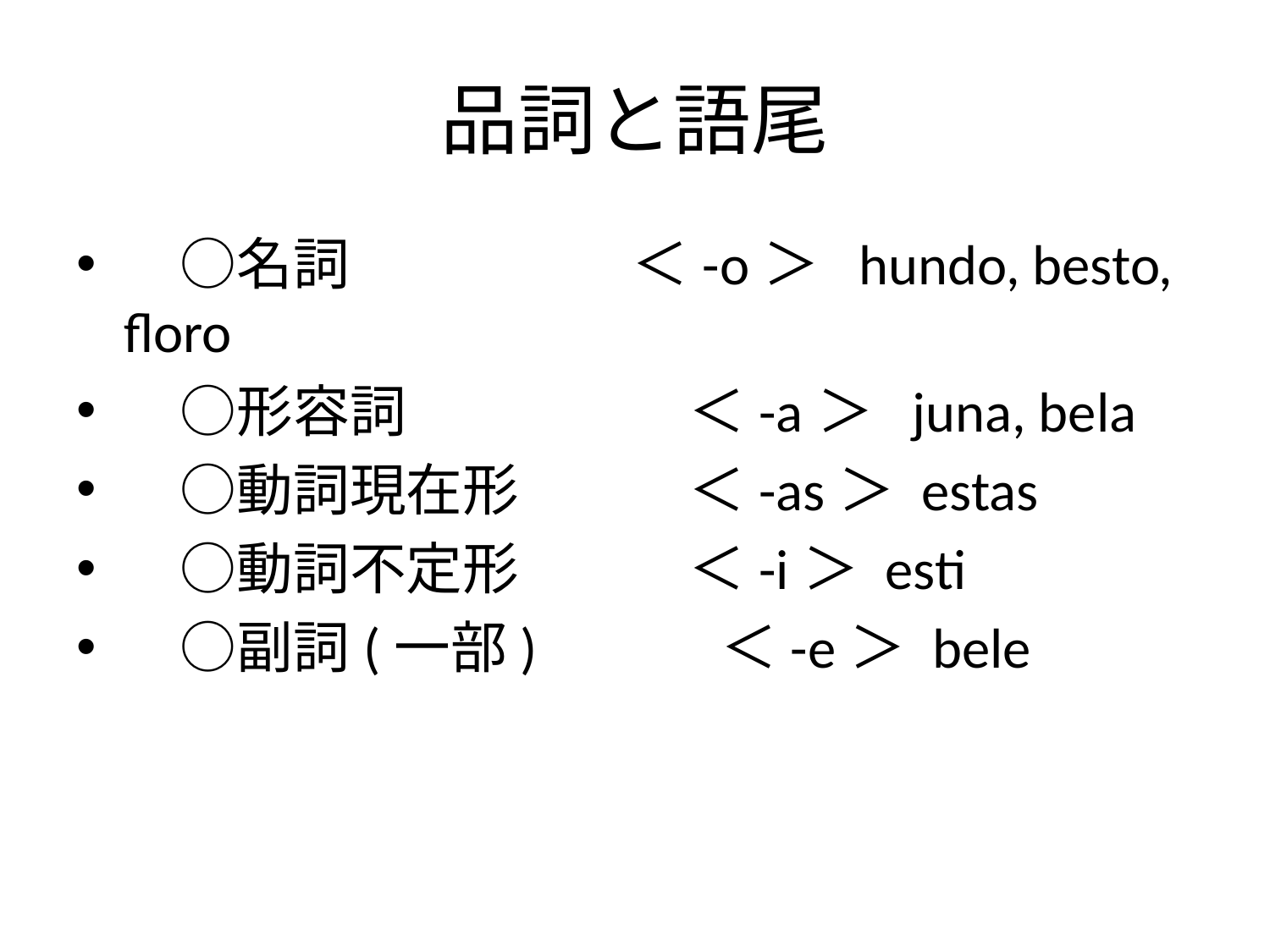

# 品詞と語尾
　○名詞　　　　　＜-o＞  hundo, besto, floro
　○形容詞　　　　　＜-a＞  juna, bela
　○動詞現在形　　　＜-as＞ estas
　○動詞不定形　　　＜-i＞ esti
　○副詞(一部)　　　＜-e＞ bele